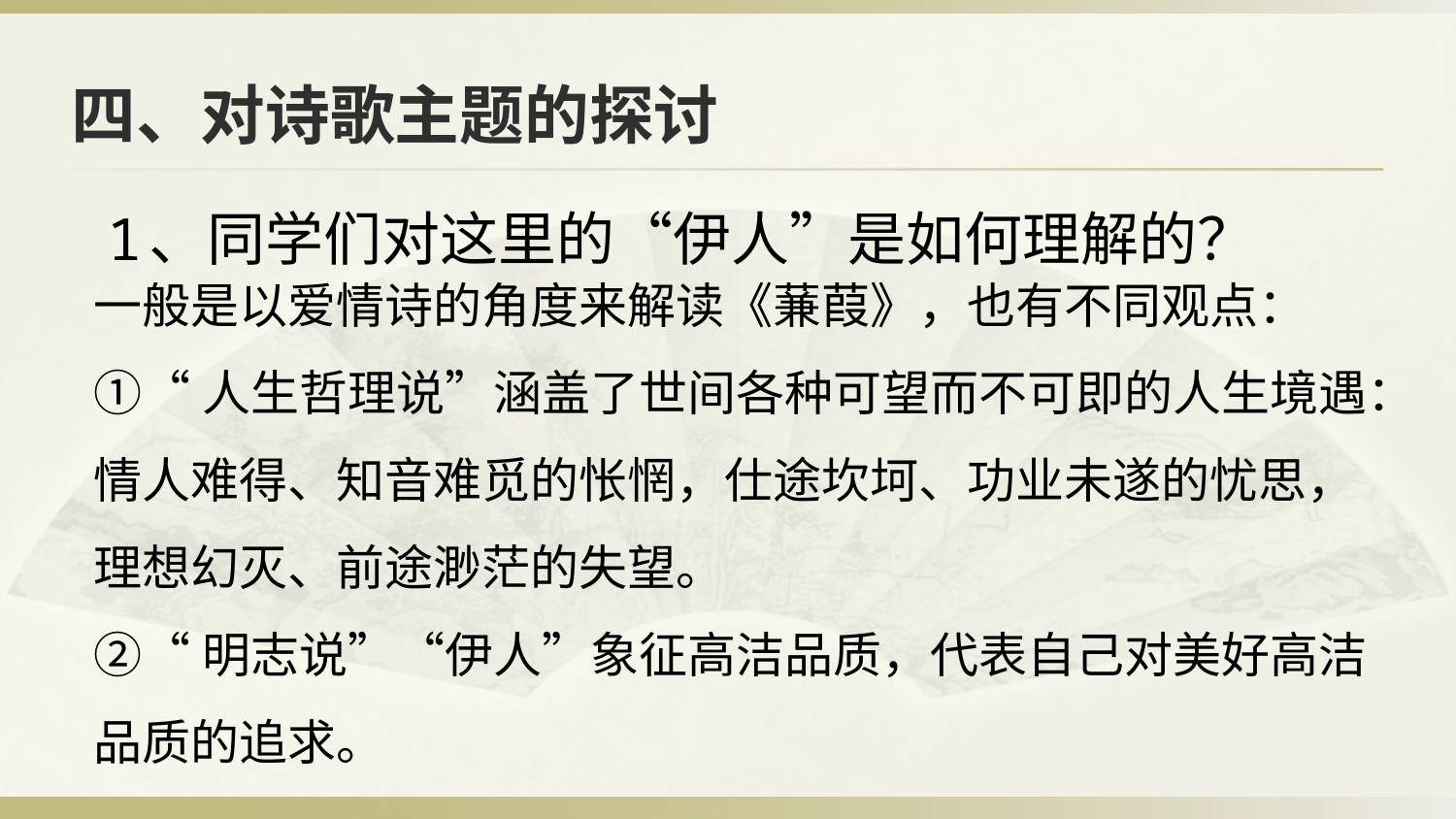

# 四、对诗歌主题的探讨

  1、同学们对这里的“伊人”是如何理解的？

一般是以爱情诗的角度来解读《蒹葭》，也有不同观点：
①“人生哲理说”涵盖了世间各种可望而不可即的人生境遇：情人难得、知音难觅的怅惘，仕途坎坷、功业未遂的忧思，理想幻灭、前途渺茫的失望。
②“明志说”“伊人”象征高洁品质，代表自己对美好高洁品质的追求。